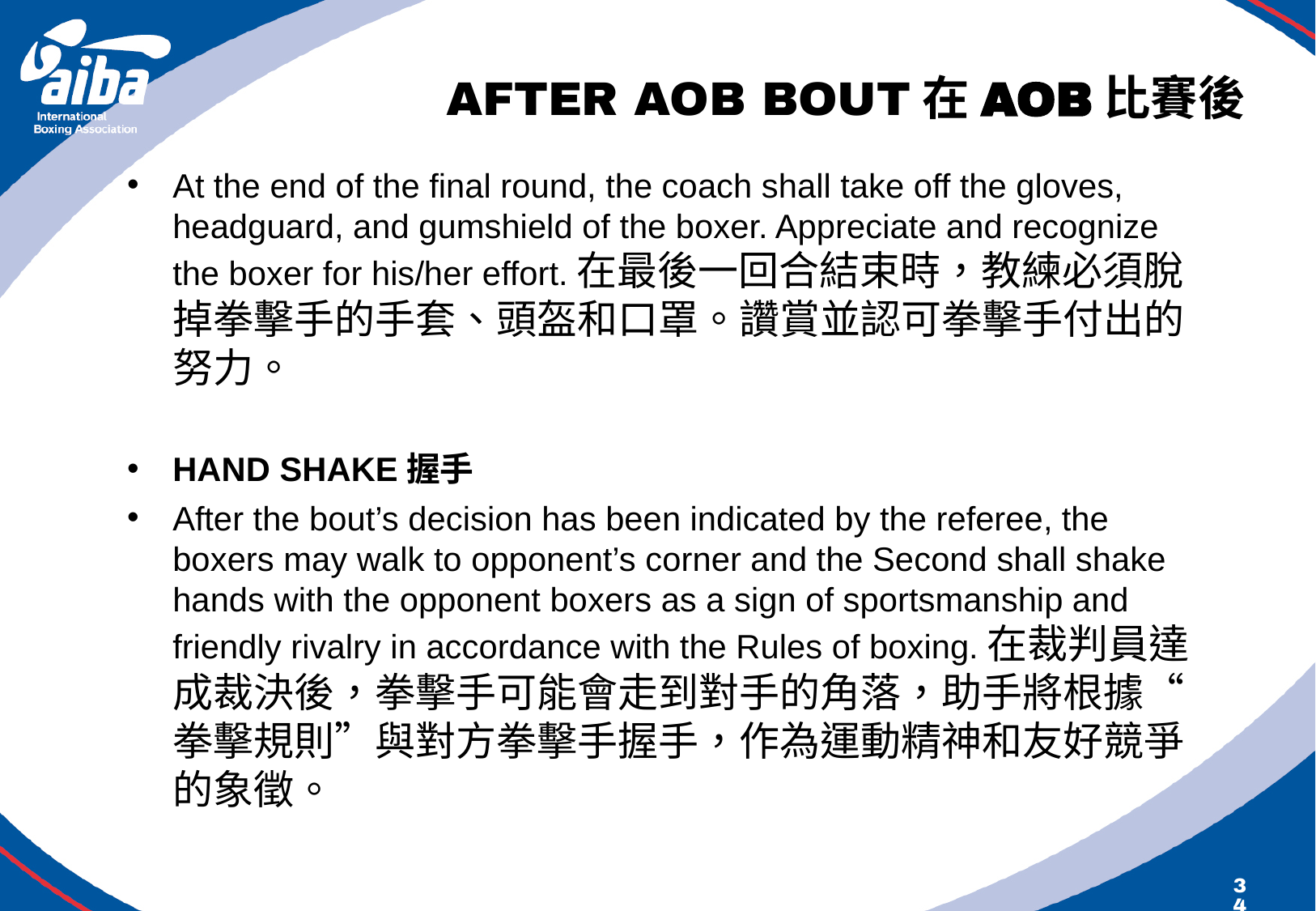

# AFTER AOB BOUT在AOB比賽後
At the end of the final round, the coach shall take off the gloves, headguard, and gumshield of the boxer. Appreciate and recognize the boxer for his/her effort.在最後一回合結束時，教練必須脫掉拳擊手的手套、頭盔和口罩。讚賞並認可拳擊手付出的努力。

HAND SHAKE握手
After the bout’s decision has been indicated by the referee, the boxers may walk to opponent’s corner and the Second shall shake hands with the opponent boxers as a sign of sportsmanship and friendly rivalry in accordance with the Rules of boxing.在裁判員達成裁決後，拳擊手可能會走到對手的角落，助手將根據“拳擊規則”與對方拳擊手握手，作為運動精神和友好競爭的象徵。
348